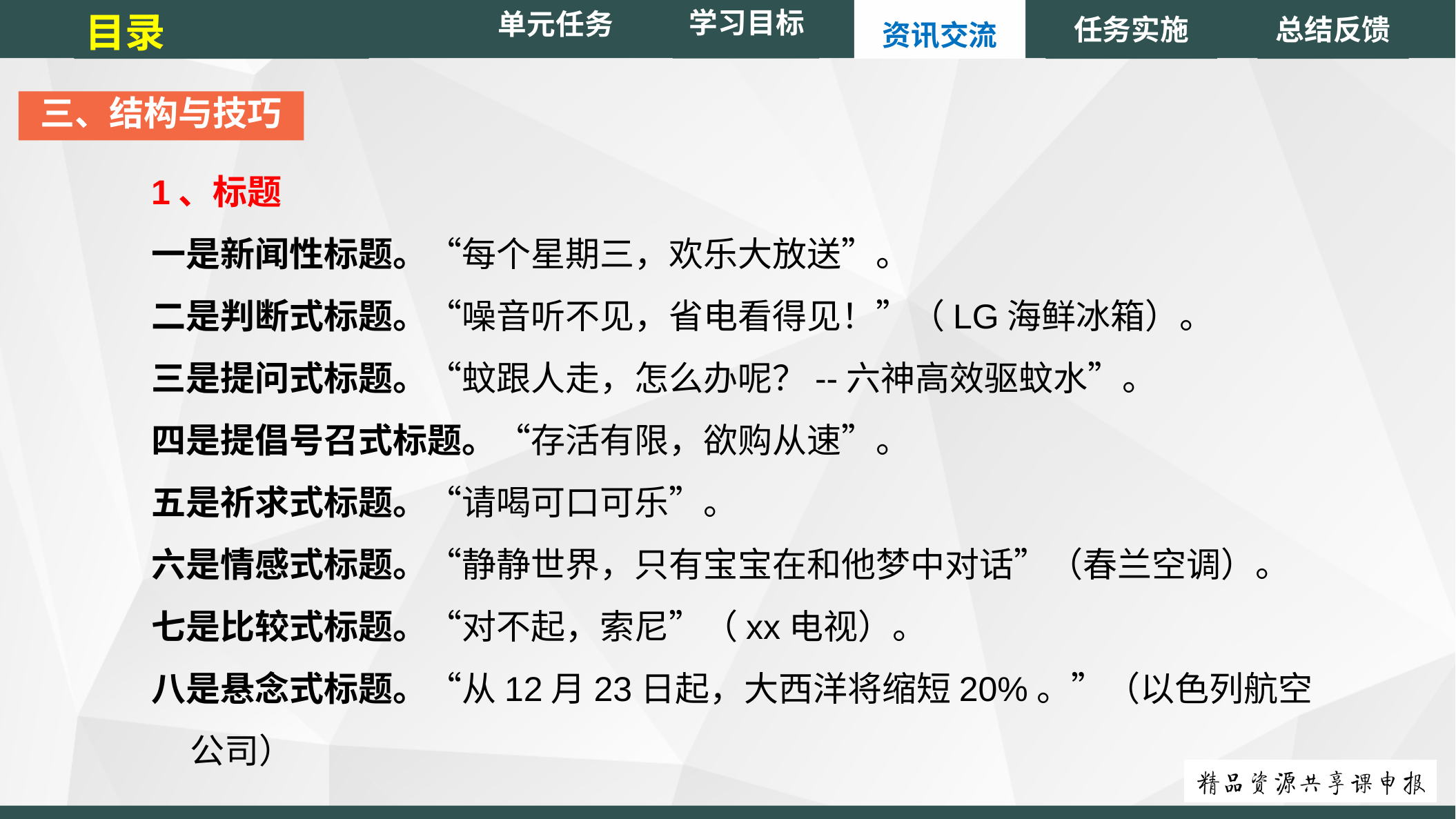

单元任务
目录
任务实施
总结反馈
学习目标
资讯交流

三、结构与技巧
1、标题
一是新闻性标题。“每个星期三，欢乐大放送”。
二是判断式标题。“噪音听不见，省电看得见！”（LG海鲜冰箱）。
三是提问式标题。“蚊跟人走，怎么办呢？--六神高效驱蚊水”。
四是提倡号召式标题。“存活有限，欲购从速”。
五是祈求式标题。“请喝可口可乐”。
六是情感式标题。“静静世界，只有宝宝在和他梦中对话”（春兰空调）。
七是比较式标题。“对不起，索尼”（xx电视）。
八是悬念式标题。“从12月23日起，大西洋将缩短20%。”（以色列航空公司）